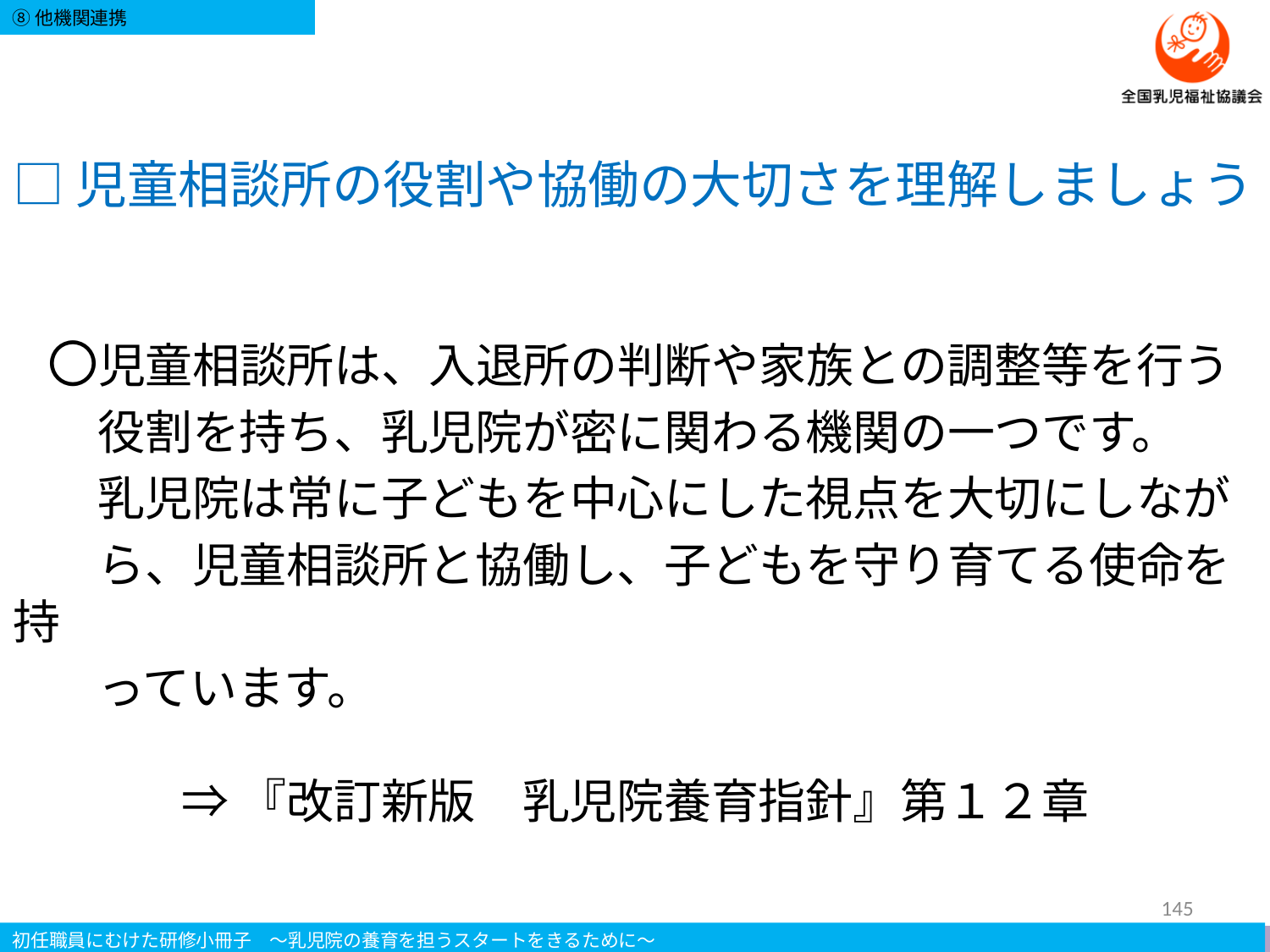

□児童相談所の役割や協働の大切さを理解しましょう
  〇児童相談所は、入退所の判断や家族との調整等を行う
       役割を持ち、乳児院が密に関わる機関の一つです。
       乳児院は常に子どもを中心にした視点を大切にしなが
       ら、児童相談所と協働し、子どもを守り育てる使命を持
       っています。

⇒『改訂新版　乳児院養育指針』第１２章
145